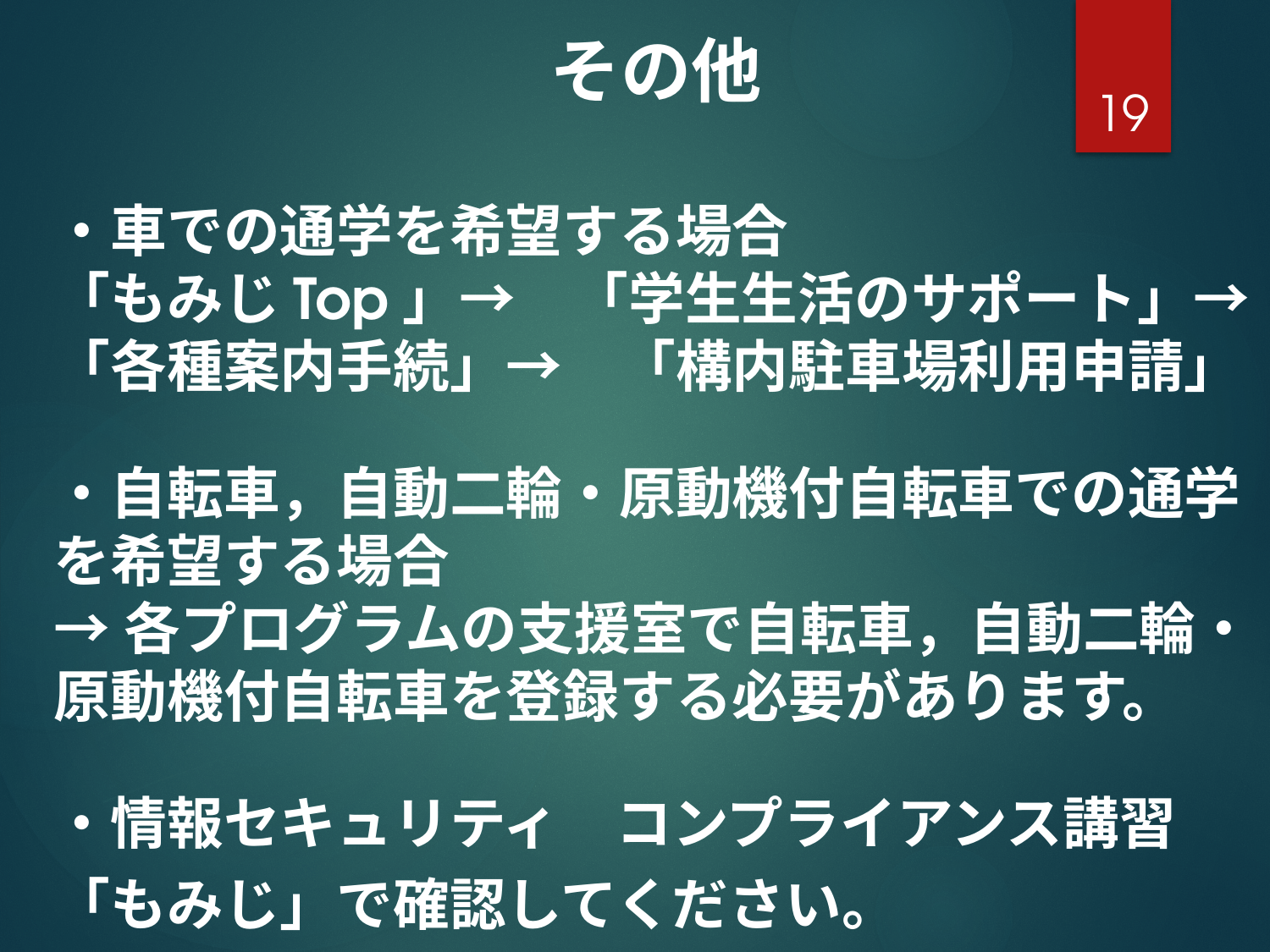

その他

・車での通学を希望する場合
「もみじTop」→　「学生生活のサポート」→「各種案内手続」→　「構内駐車場利用申請」

・自転車，自動二輪・原動機付自転車での通学を希望する場合
→各プログラムの支援室で自転車，自動二輪・原動機付自転車を登録する必要があります。

・情報セキュリティ　コンプライアンス講習
「もみじ」で確認してください。
19